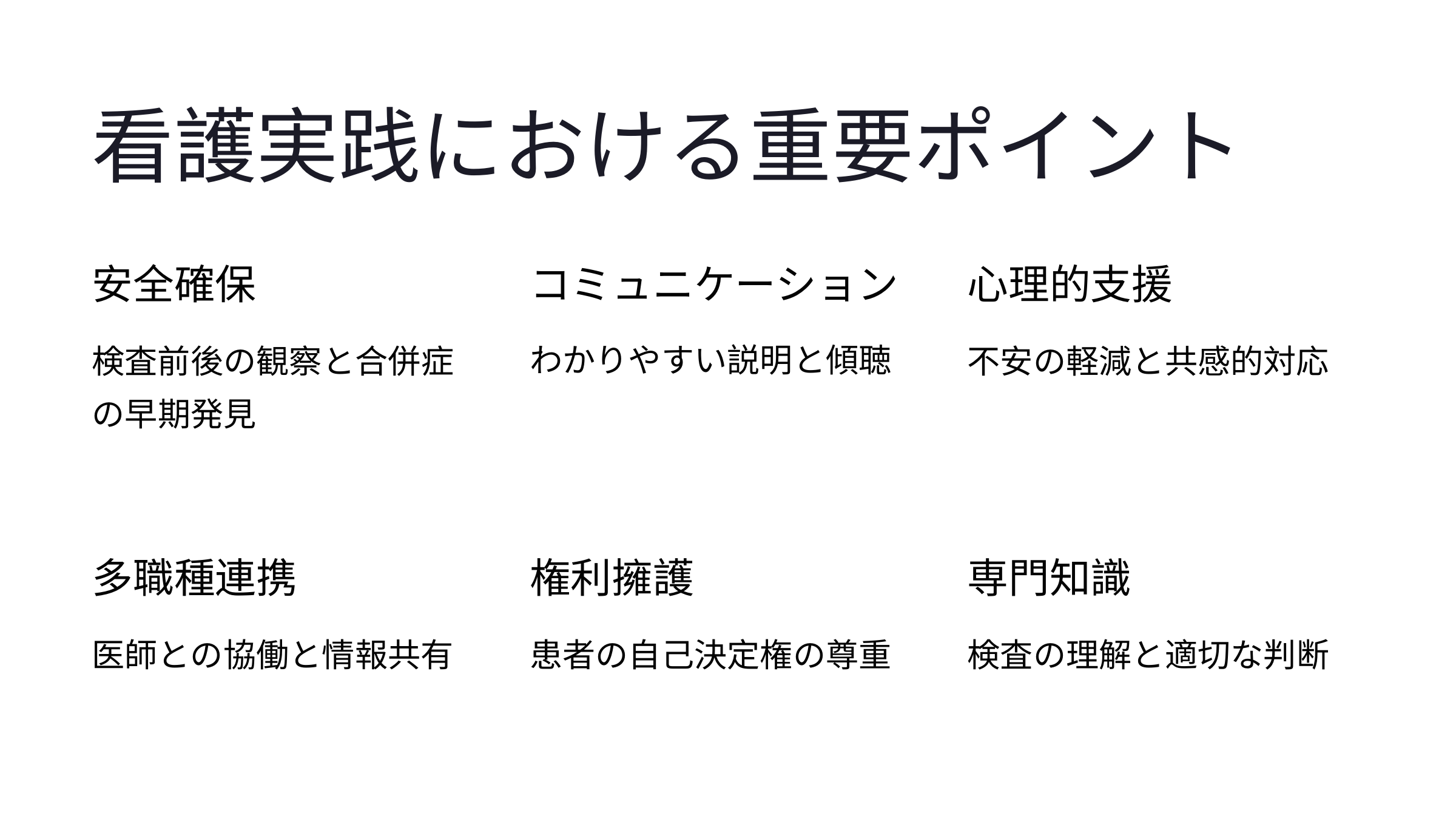

看護実践における重要ポイント
安全確保
コミュニケーション
心理的支援
わかりやすい説明と傾聴
検査前後の観察と合併症の早期発見
不安の軽減と共感的対応
多職種連携
権利擁護
専門知識
医師との協働と情報共有
患者の自己決定権の尊重
検査の理解と適切な判断